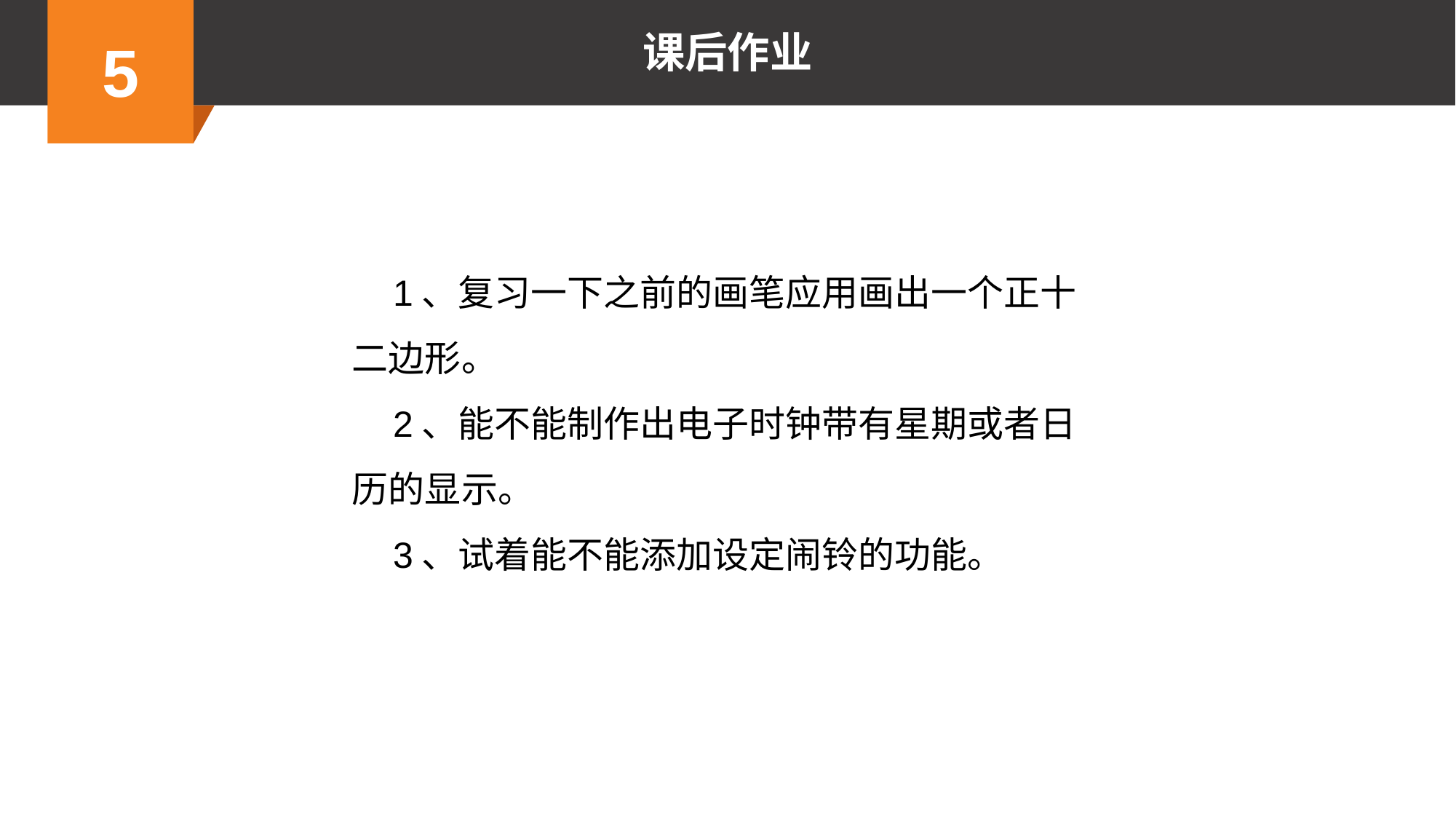

1、复习一下之前的画笔应用画出一个正十二边形。
    2、能不能制作出电子时钟带有星期或者日历的显示。
    3、试着能不能添加设定闹铃的功能。